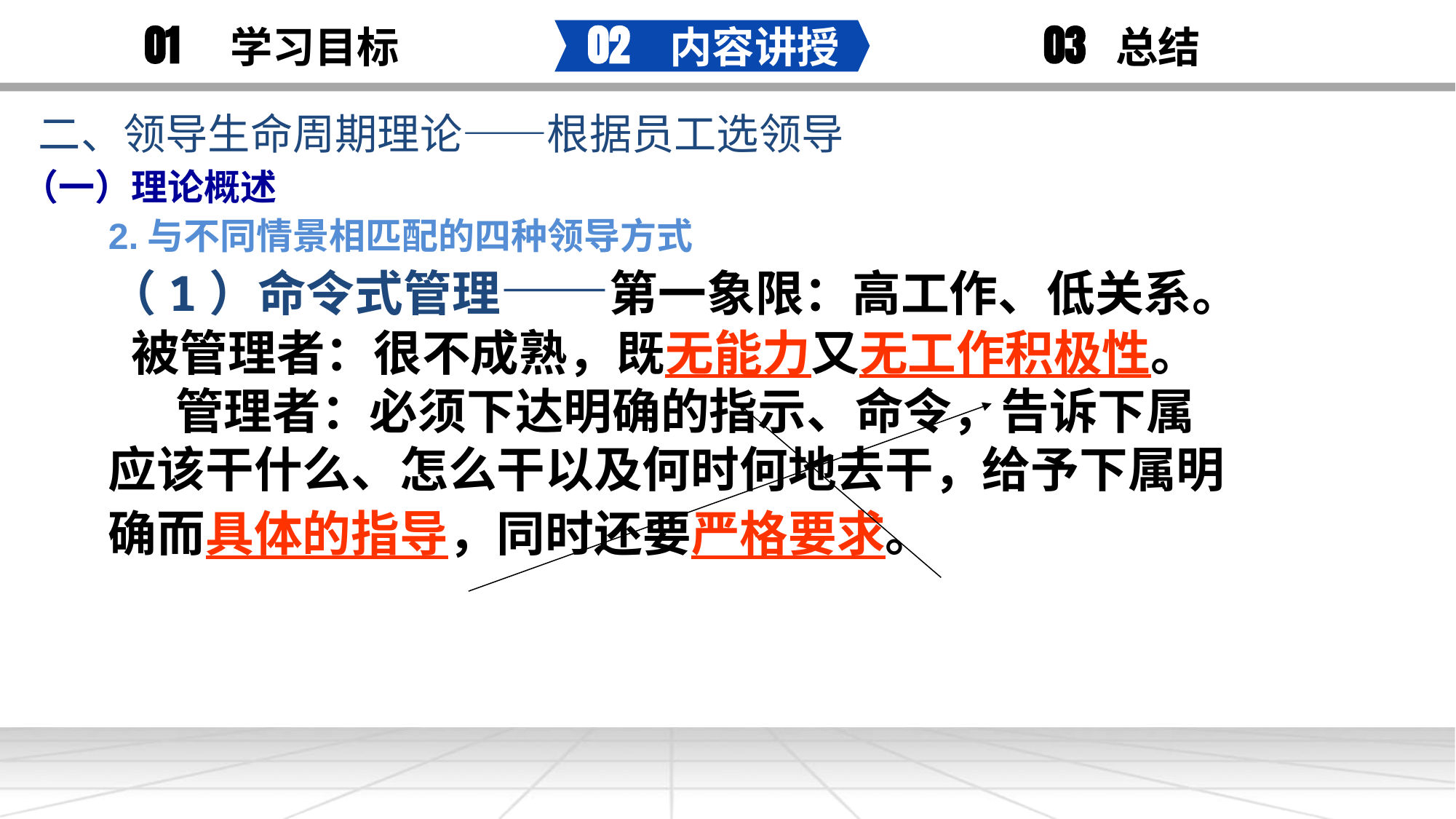

02   内容讲授
03  总结
01    学习目标

二、领导生命周期理论——根据员工选领导
（一）理论概述
2.与不同情景相匹配的四种领导方式
（1）命令式管理——第一象限：高工作、低关系。
 被管理者：很不成熟，既无能力又无工作积极性。
     管理者：必须下达明确的指示、命令，告诉下属应该干什么、怎么干以及何时何地去干，给予下属明确而具体的指导，同时还要严格要求。